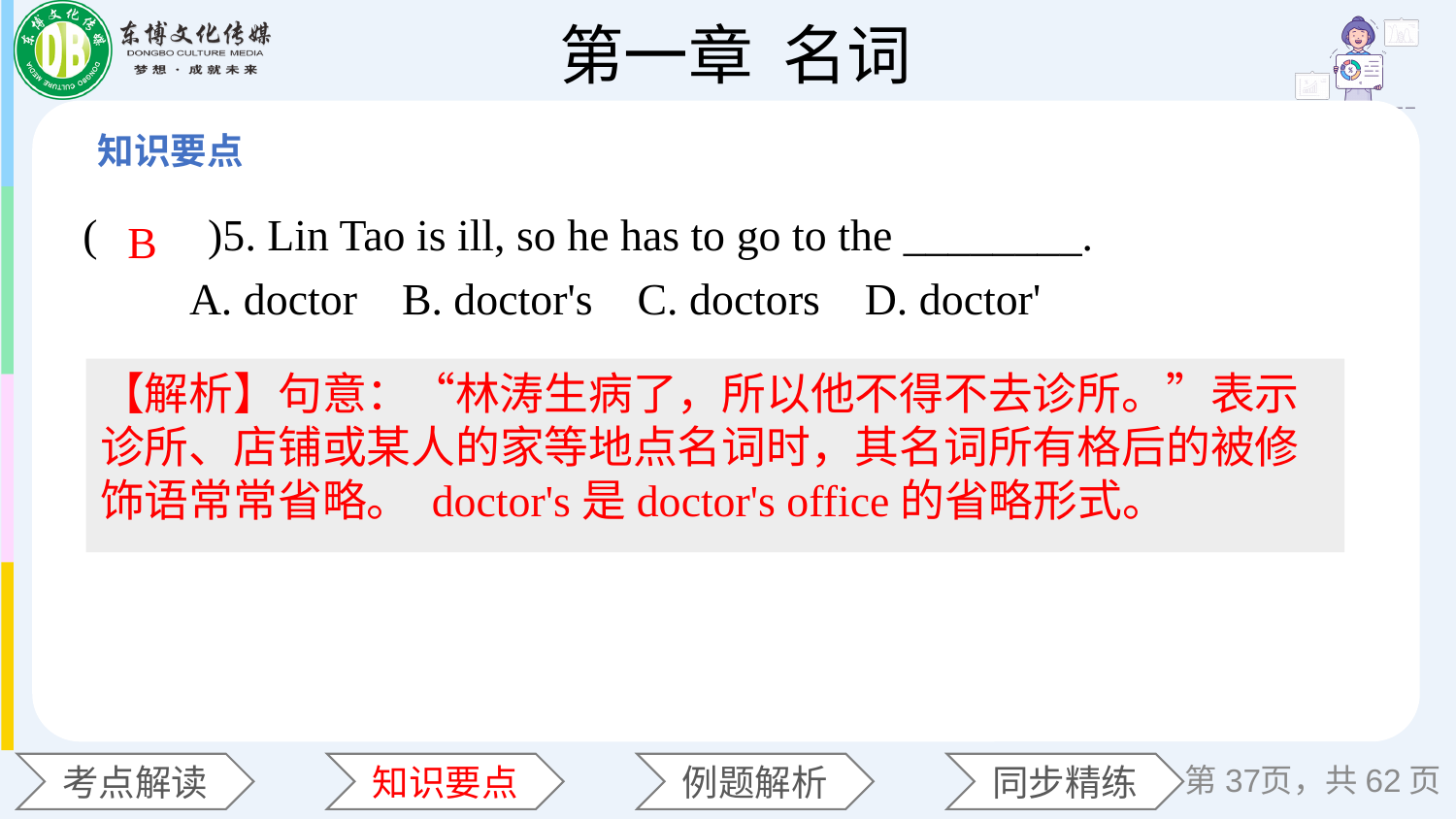

(　　)5. Lin Tao is ill, so he has to go to the ________.
   A. doctor    B. doctor's    C. doctors    D. doctor'

B
【解析】句意：“林涛生病了，所以他不得不去诊所。”表示诊所、店铺或某人的家等地点名词时，其名词所有格后的被修饰语常常省略。 doctor's是doctor's office的省略形式。
第37页，共62页